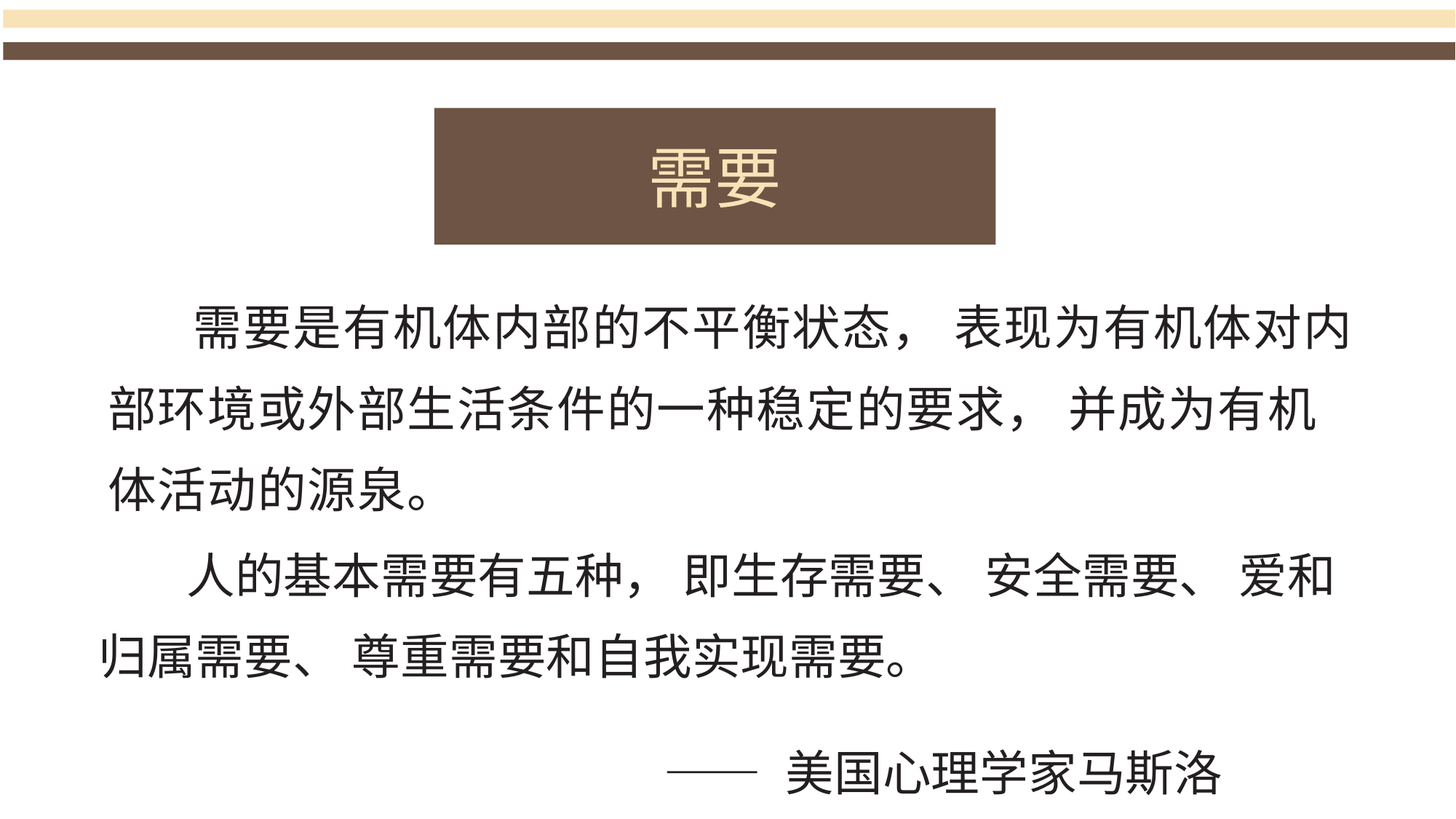

需要
      需要是有机体内部的不平衡状态， 表现为有机体对内部环境或外部生活条件的一种稳定的要求， 并成为有机体活动的源泉。

       人的基本需要有五种， 即生存需要、 安全需要、 爱和归属需要、 尊重需要和自我实现需要。

                                                    —— 美国心理学家马斯洛